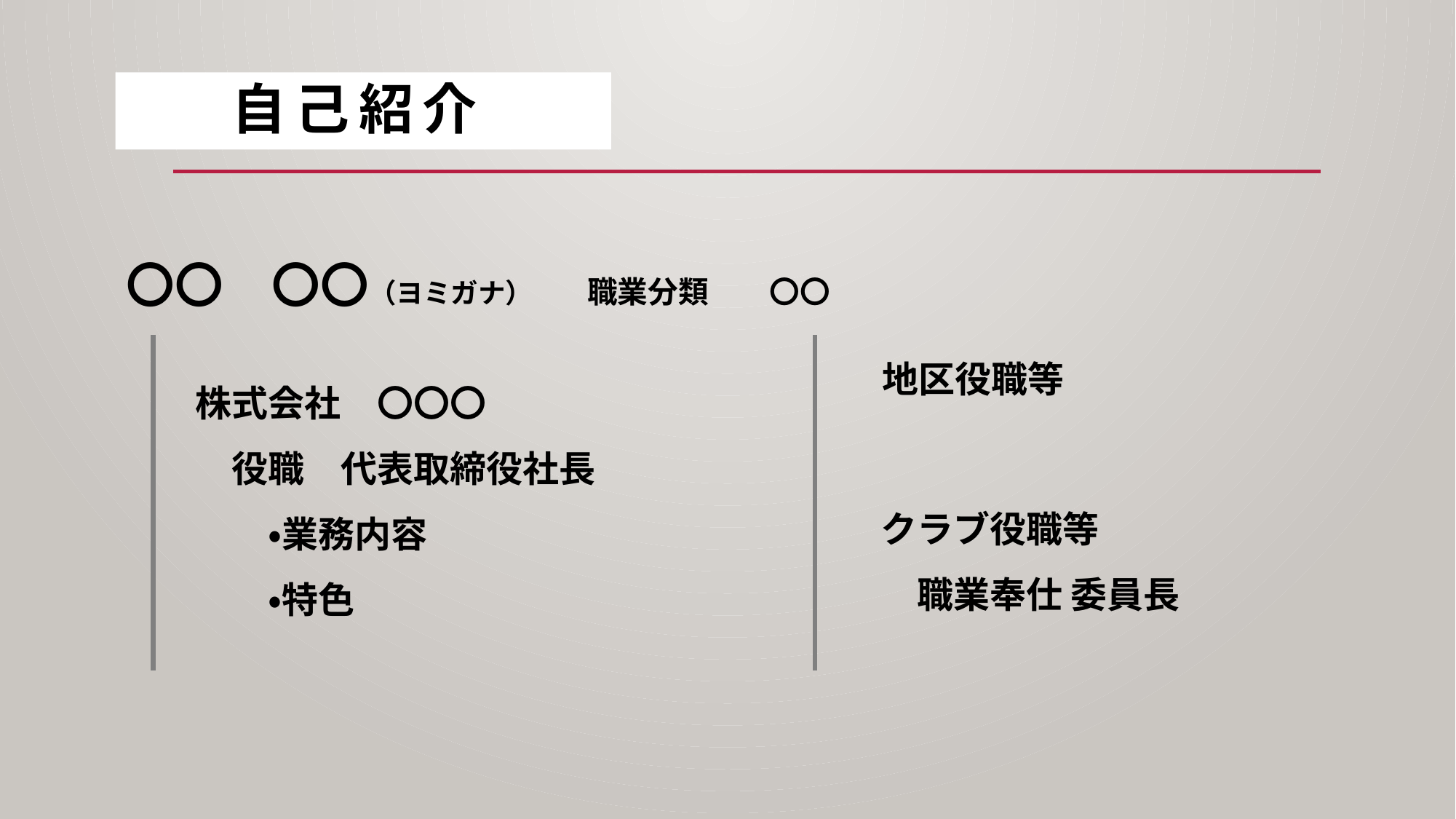

# 自己紹介
〇〇　〇〇（ヨミガナ）　　職業分類　　〇〇
地区役職等

株式会社　〇〇〇
　役職　代表取締役社長
　　・業務内容
　　・特色
クラブ役職等
　職業奉仕 委員長